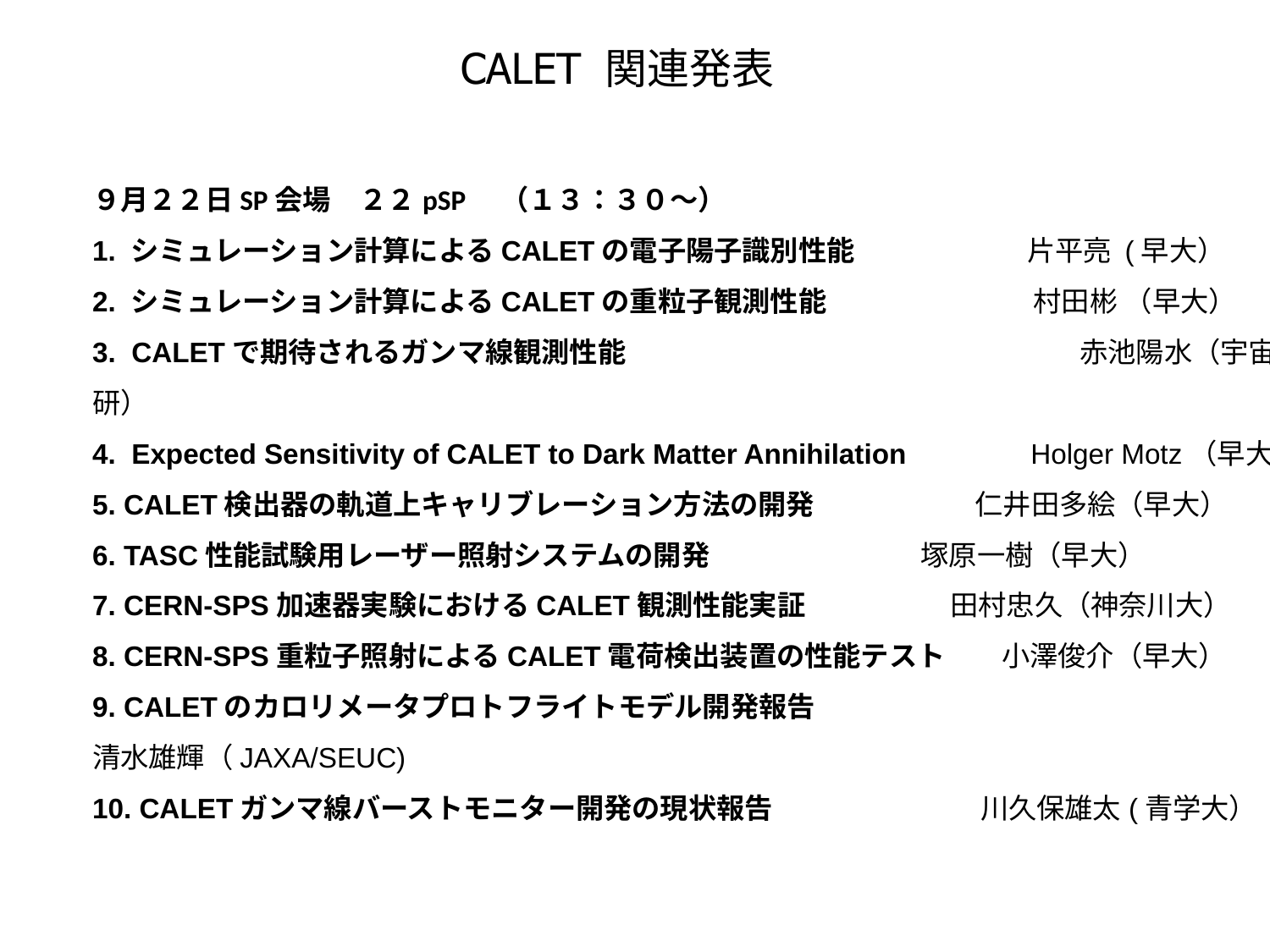

CALET 関連発表
９月２２日SP会場　２２pSP　（１３：３０〜）
1. シミュレーション計算によるCALETの電子陽子識別性能　　　 　　    片平亮 (早大）
2. シミュレーション計算によるCALETの重粒子観測性能　　　　　 　     村田彬 （早大）
3.  CALETで期待されるガンマ線観測性能　　　　　　　　　　　　　　 　    赤池陽水（宇宙線研）
4.  Expected Sensitivity of CALET to Dark Matter Annihilation　 　　   Holger Motz（早大）
5. CALET検出器の軌道上キャリブレーション方法の開発　         　  　 仁井田多絵（早大）
6. TASC性能試験用レーザー照射システムの開発　                 　 　  塚原一樹（早大）
7. CERN-SPS加速器実験におけるCALET観測性能実証　              　田村忠久（神奈川大）
8. CERN-SPS重粒子照射によるCALET電荷検出装置の性能テスト　　小澤俊介（早大）
9. CALETのカロリメータプロトフライトモデル開発報告　             　　　　清水雄輝（JAXA/SEUC)
10. CALETガンマ線バーストモニター開発の現状報告　              　　　 川久保雄太(青学大）